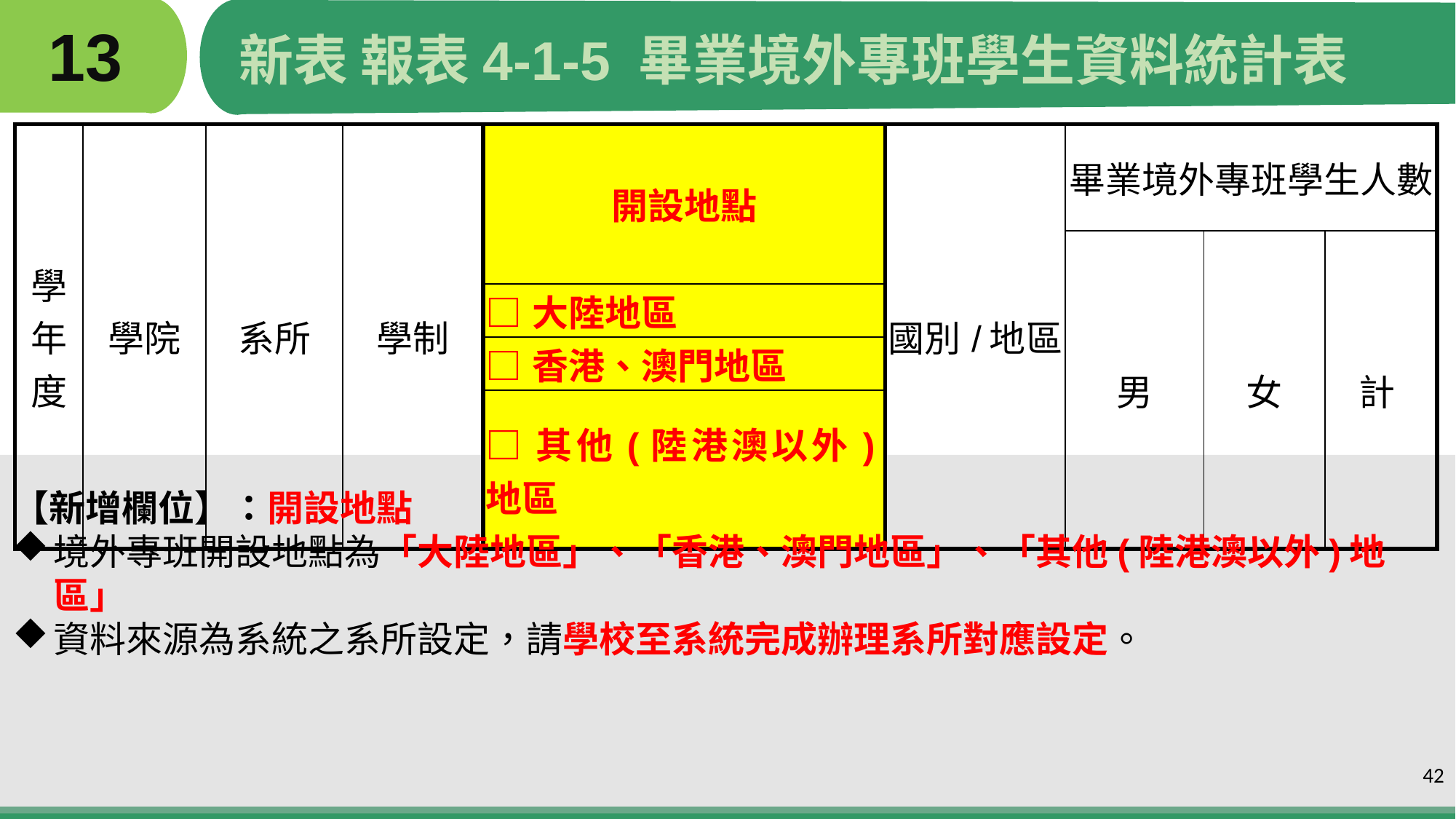

# 13
新表 報表4-1-5 畢業境外專班學生資料統計表
| 學年度 | 學院 | 系所 | 學制 | 開設地點 | 國別/地區 | 畢業境外專班學生人數 |  |  |
| --- | --- | --- | --- | --- | --- | --- | --- | --- |
|  |  |  |  |  |  | 男 | 女 | 計 |
|  |  |  |  | □大陸地區 |  |  |  |  |
|  |  |  |  | □香港、澳門地區 |  |  |  |  |
|  |  |  |  | □其他(陸港澳以外)地區 |  |  |  |  |
【新增欄位】：開設地點
境外專班開設地點為「大陸地區」、「香港、澳門地區」、「其他(陸港澳以外)地區」
資料來源為系統之系所設定，請學校至系統完成辦理系所對應設定。

                                                                                                                      【109年10月因應「教育部統計處」新增表冊】

42